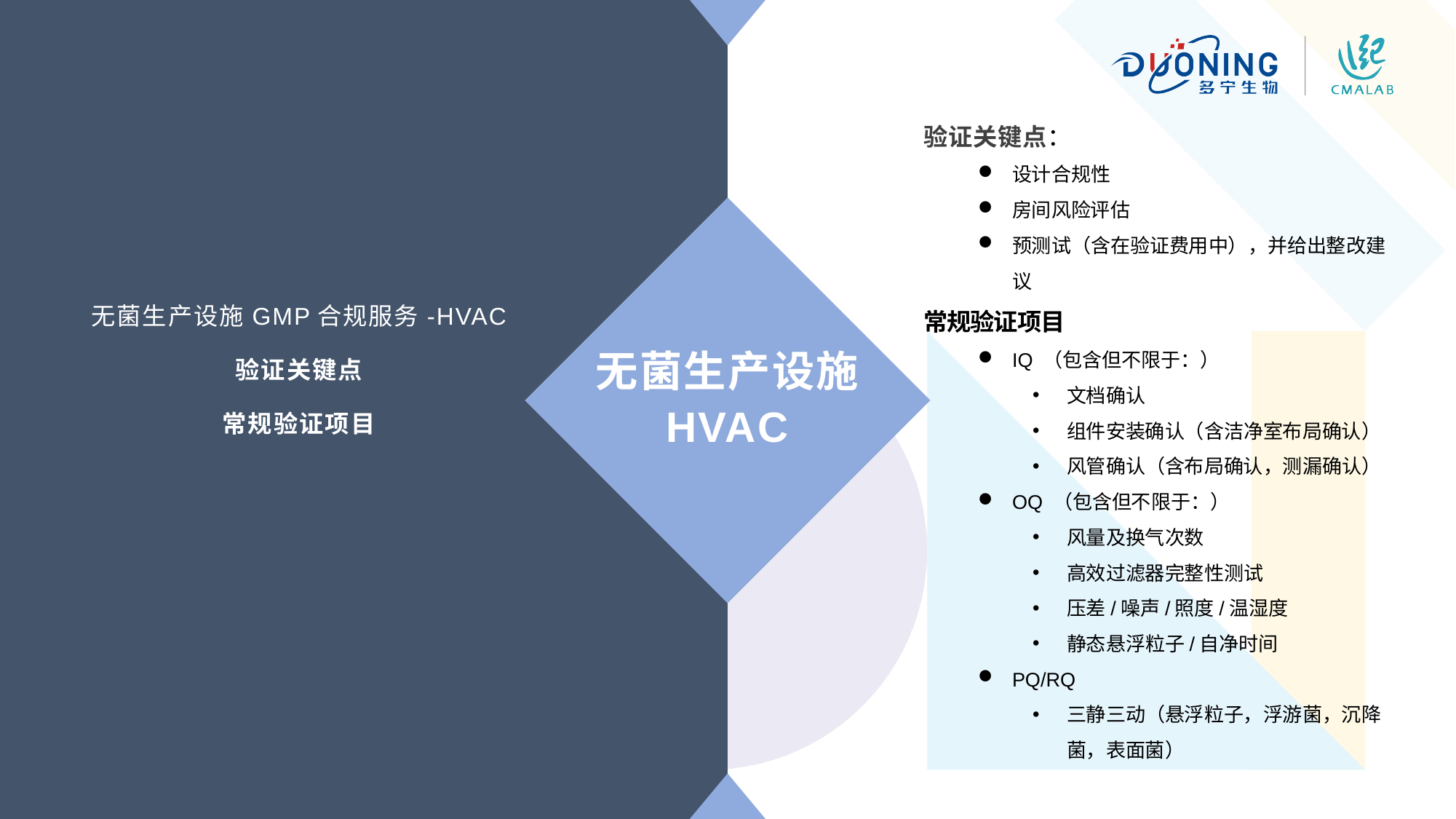

无菌生产设施GMP合规服务-HVAC
验证关键点
常规验证项目

验证关键点：
设计合规性
房间风险评估
预测试（含在验证费用中），并给出整改建议
常规验证项目
IQ （包含但不限于：）
文档确认
组件安装确认（含洁净室布局确认）
风管确认（含布局确认，测漏确认）
OQ （包含但不限于：）
风量及换气次数
高效过滤器完整性测试
压差/噪声/照度/温湿度
静态悬浮粒子/自净时间
PQ/RQ
三静三动（悬浮粒子，浮游菌，沉降菌，表面菌）

无菌生产设施
HVAC